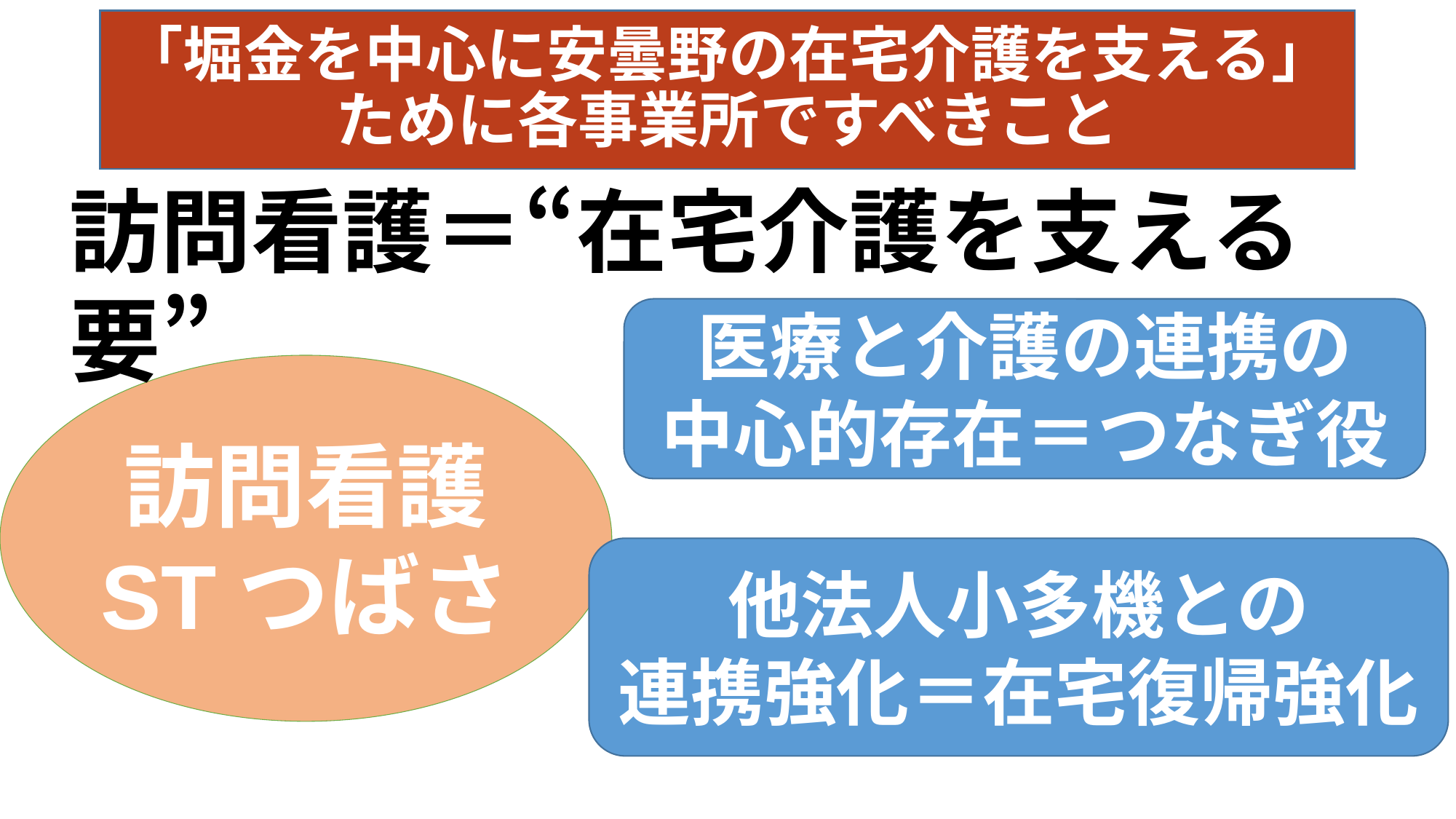

# 「堀金を中心に安曇野の在宅介護を支える」ために各事業所ですべきこと
訪問看護＝“在宅介護を支える要”
医療と介護の連携の
中心的存在＝つなぎ役
訪問看護
STつばさ
他法人小多機との
連携強化＝在宅復帰強化